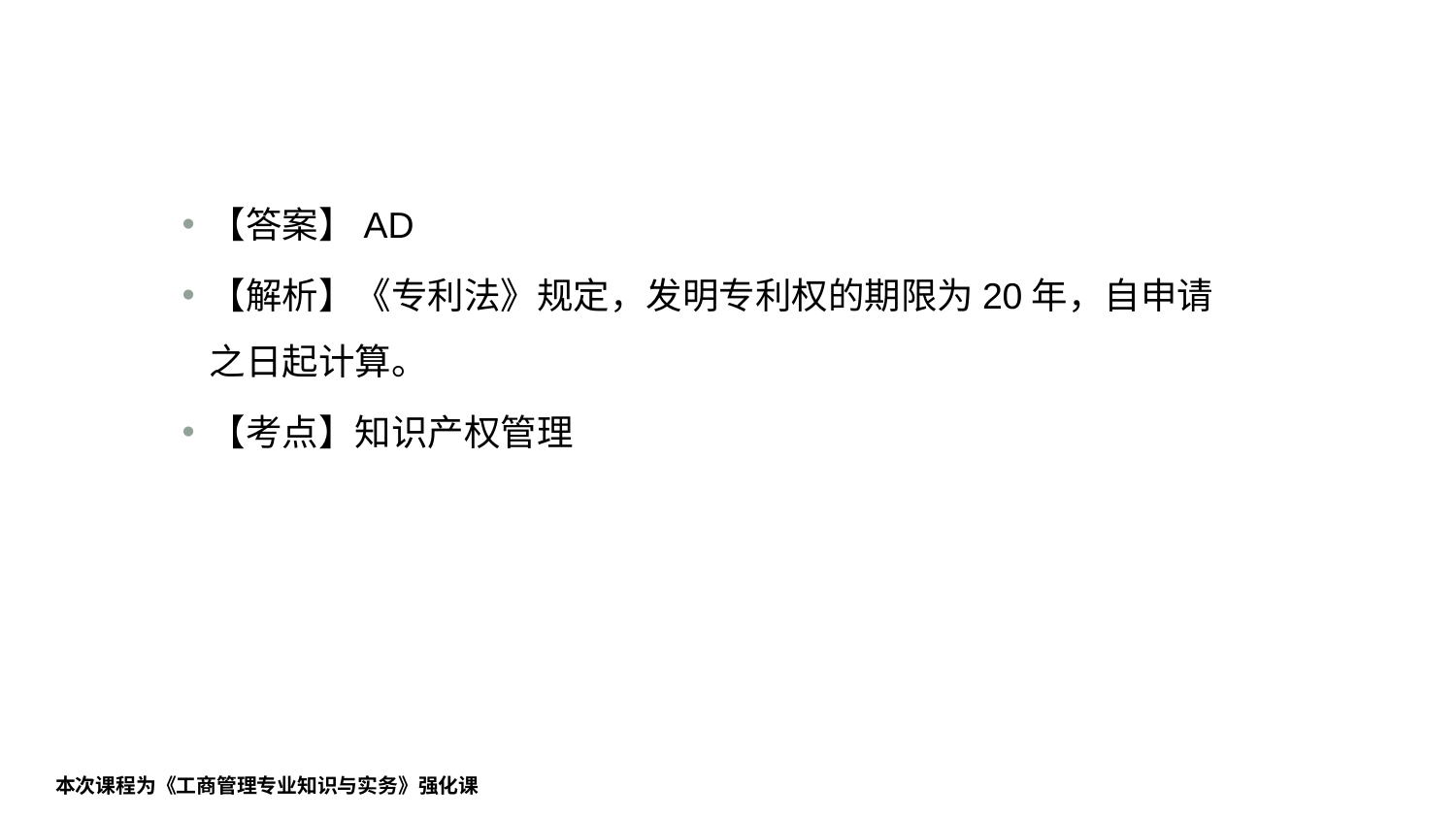

#
【答案】AD
【解析】《专利法》规定，发明专利权的期限为20年，自申请之日起计算。
【考点】知识产权管理